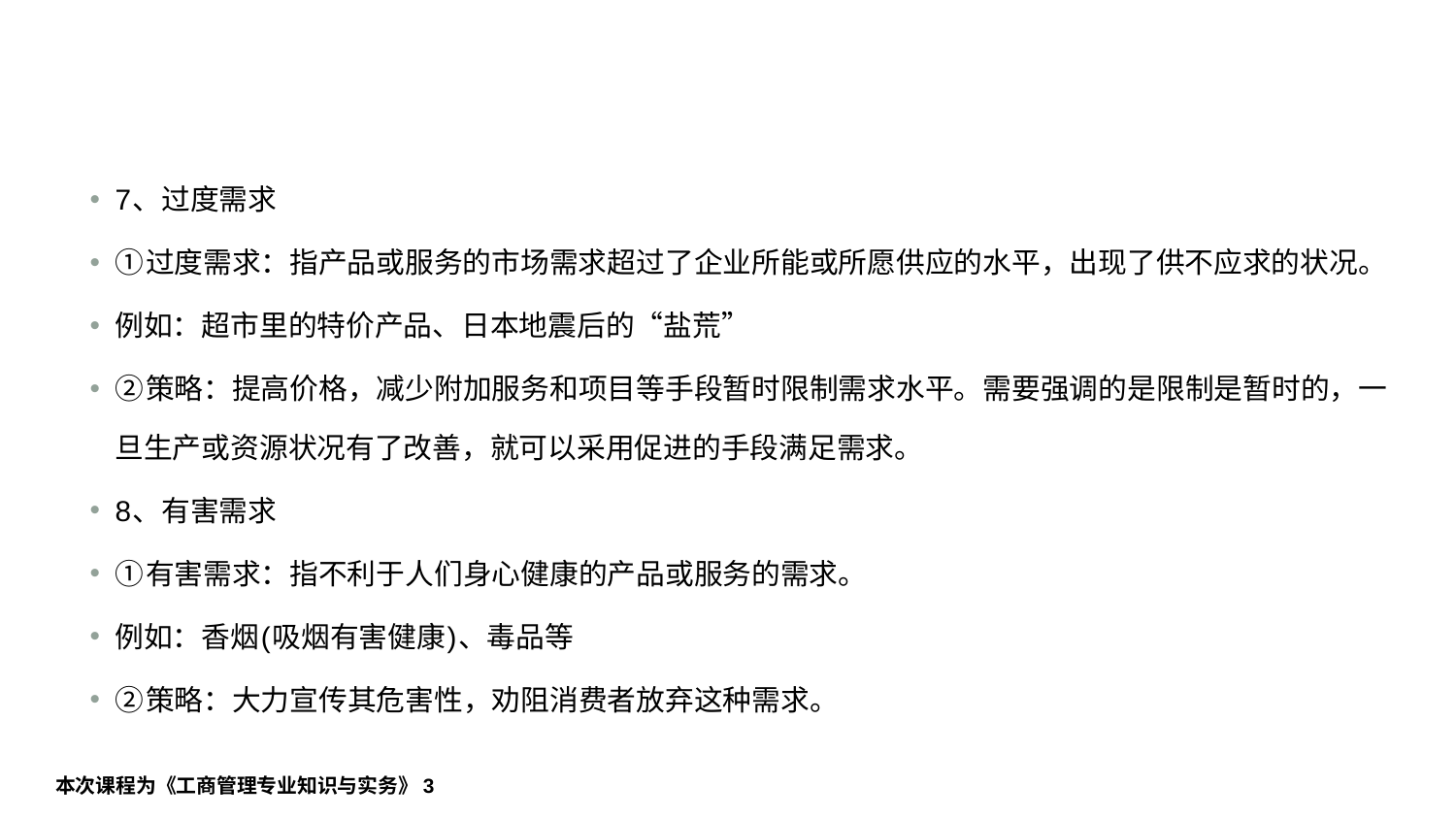

#

7、过度需求
①过度需求：指产品或服务的市场需求超过了企业所能或所愿供应的水平，出现了供不应求的状况。
例如：超市里的特价产品、日本地震后的“盐荒”
②策略：提高价格，减少附加服务和项目等手段暂时限制需求水平。需要强调的是限制是暂时的，一旦生产或资源状况有了改善，就可以采用促进的手段满足需求。
8、有害需求
①有害需求：指不利于人们身心健康的产品或服务的需求。
例如：香烟(吸烟有害健康)、毒品等
②策略：大力宣传其危害性，劝阻消费者放弃这种需求。